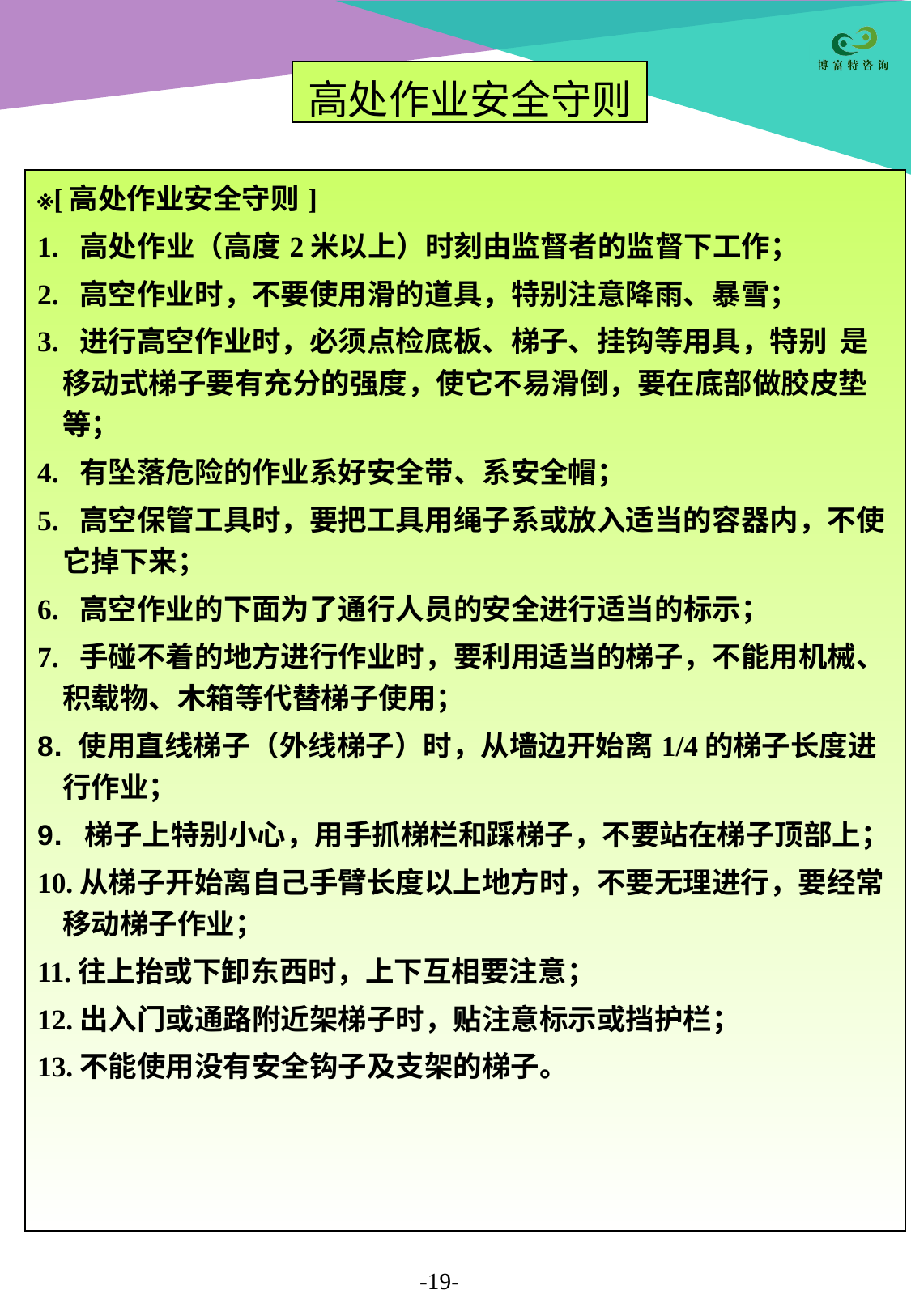

| 高处作业安全守则 |
| --- |
| ※[高处作业安全守则] 1. 高处作业（高度2米以上）时刻由监督者的监督下工作； 2. 高空作业时，不要使用滑的道具，特别注意降雨、暴雪； 3. 进行高空作业时，必须点检底板、梯子、挂钩等用具，特别 是移动式梯子要有充分的强度，使它不易滑倒，要在底部做胶皮垫等； 4. 有坠落危险的作业系好安全带、系安全帽； 5. 高空保管工具时，要把工具用绳子系或放入适当的容器内，不使它掉下来； 6. 高空作业的下面为了通行人员的安全进行适当的标示； 7. 手碰不着的地方进行作业时，要利用适当的梯子，不能用机械、积载物、木箱等代替梯子使用； 使用直线梯子（外线梯子）时，从墙边开始离1/4的梯子长度进行作业； 梯子上特别小心，用手抓梯栏和踩梯子，不要站在梯子顶部上； 10.从梯子开始离自己手臂长度以上地方时，不要无理进行，要经常移动梯子作业； 11.往上抬或下卸东西时，上下互相要注意； 12.出入门或通路附近架梯子时，贴注意标示或挡护栏； 13.不能使用没有安全钩子及支架的梯子。 |
| --- |
-19-